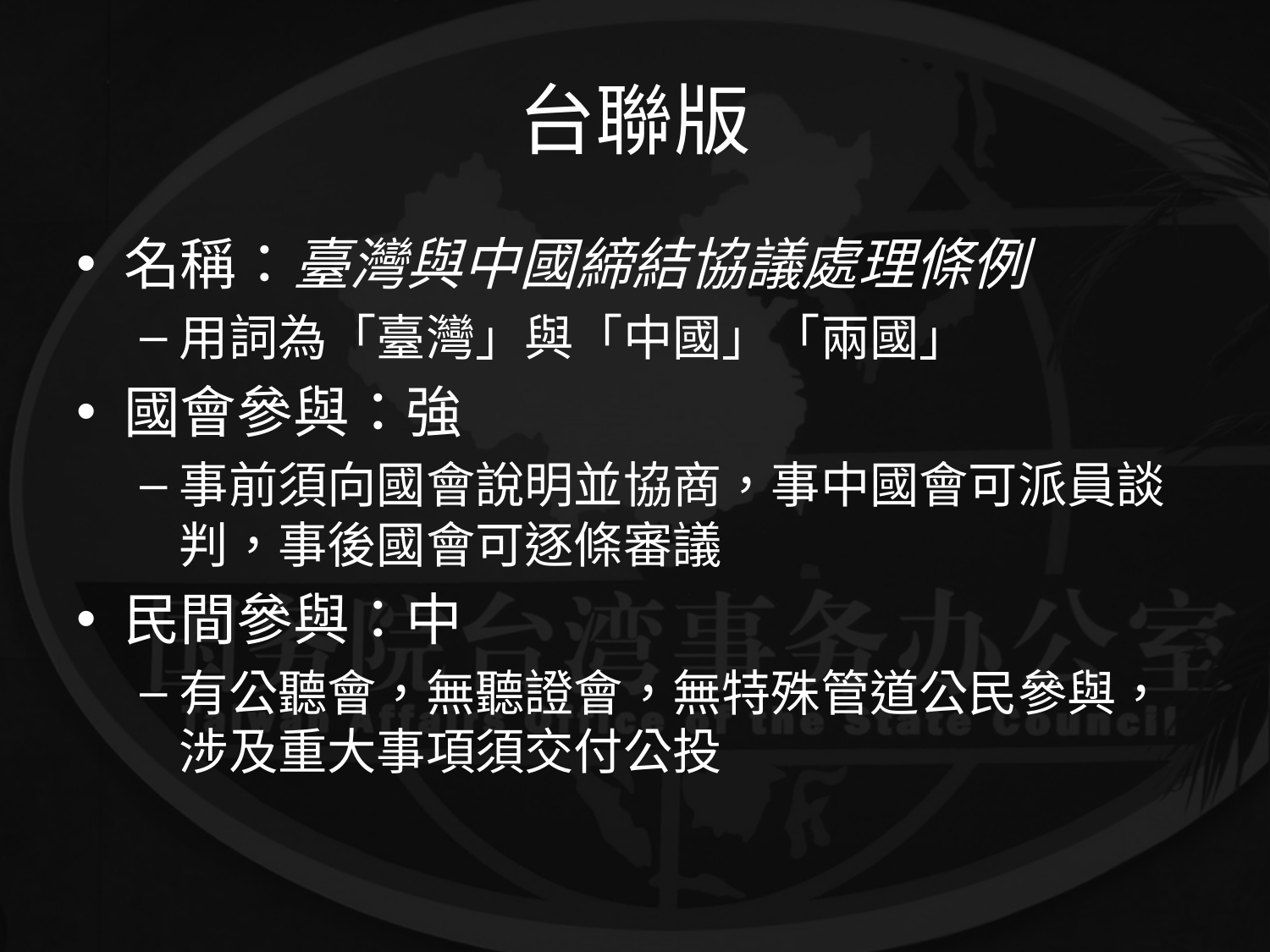

# 台聯版
名稱：臺灣與中國締結協議處理條例
用詞為「臺灣」與「中國」「兩國」
國會參與：強
事前須向國會說明並協商，事中國會可派員談判，事後國會可逐條審議
民間參與：中
有公聽會，無聽證會，無特殊管道公民參與，涉及重大事項須交付公投